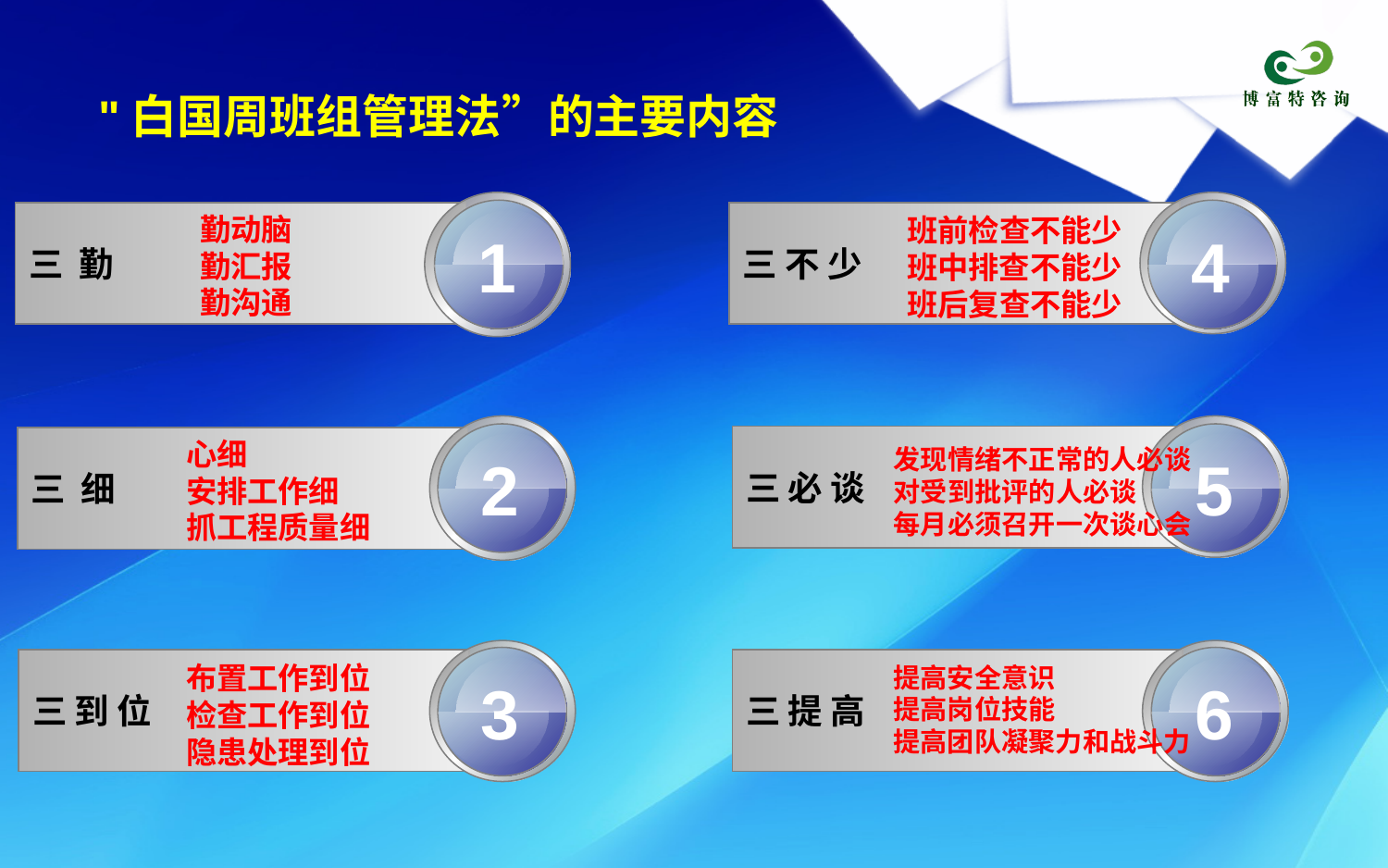

"白国周班组管理法”的主要内容

三  勤
1

三 不 少
4

三  细
2

三 必 谈
5

三 到 位
3

三 提 高
6
勤动脑
勤汇报
勤沟通
班前检查不能少
班中排查不能少
班后复查不能少
心细
安排工作细
抓工程质量细
发现情绪不正常的人必谈
对受到批评的人必谈
每月必须召开一次谈心会
布置工作到位
检查工作到位
隐患处理到位
提高安全意识
提高岗位技能
提高团队凝聚力和战斗力